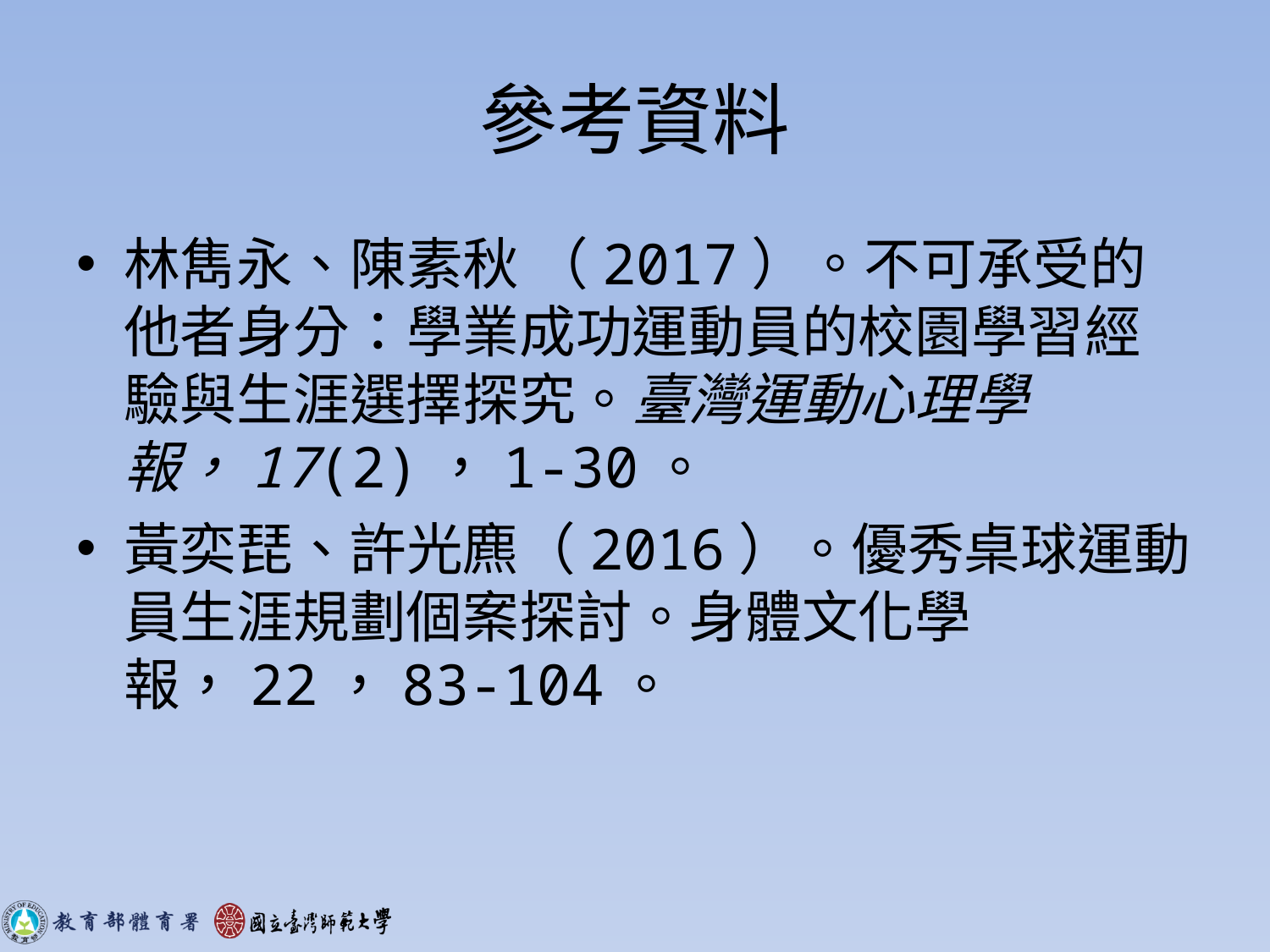

# 參考資料
林雋永、陳素秋 （2017）。不可承受的他者身分：學業成功運動員的校園學習經驗與生涯選擇探究。臺灣運動心理學報，17(2)，1-30。
黃奕琵、許光麃（2016）。優秀桌球運動員生涯規劃個案探討。身體文化學報，22，83-104。